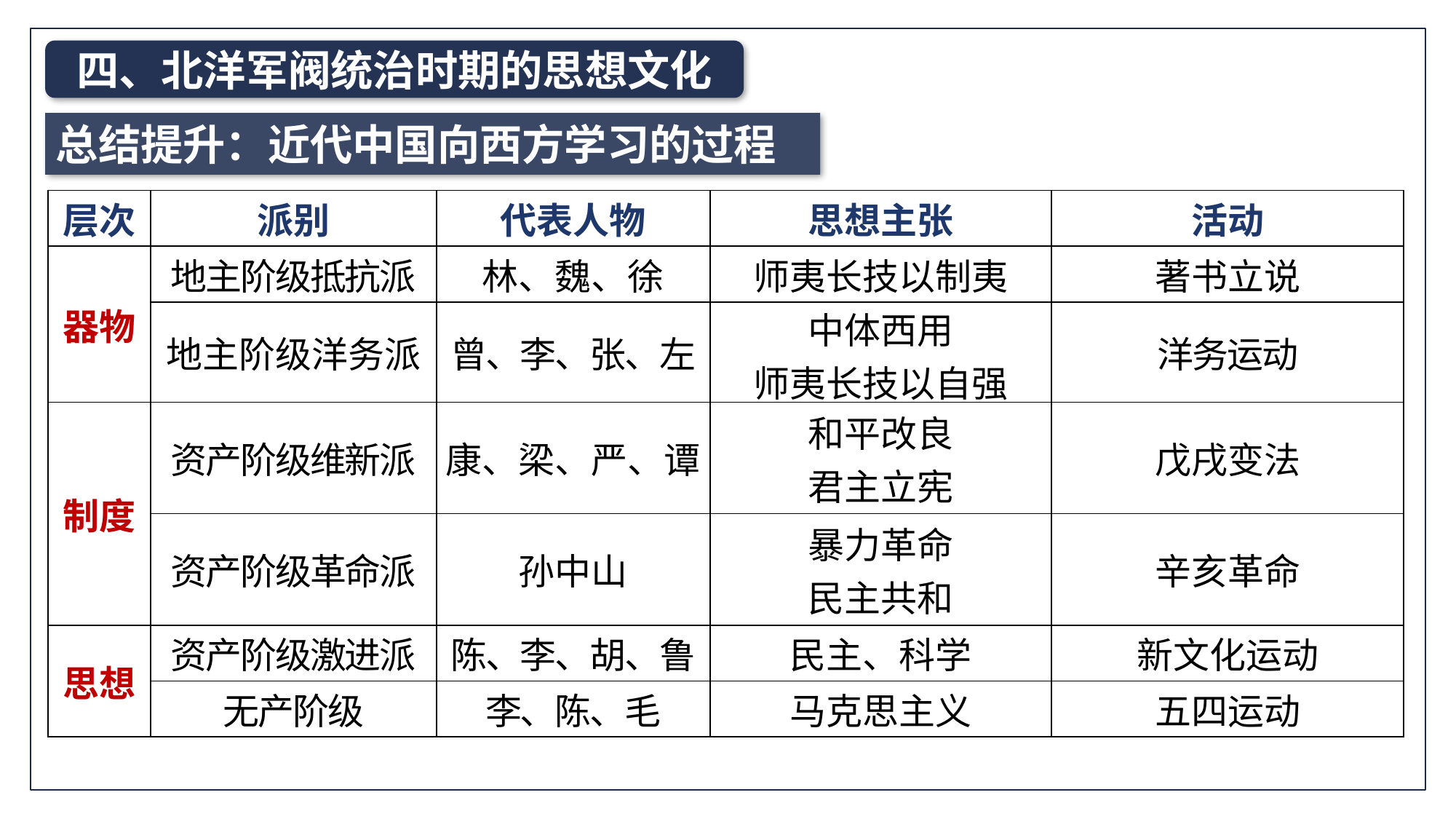

四、北洋军阀统治时期的思想文化
总结提升：近代中国向西方学习的过程
| 层次 | 派别 | 代表人物 | 思想主张 | 活动 |
| --- | --- | --- | --- | --- |
| 器物 | 地主阶级抵抗派 | 林、魏、徐 | 师夷长技以制夷 | 著书立说 |
|  | 地主阶级洋务派 | 曾、李、张、左 | 中体西用 师夷长技以自强 | 洋务运动 |
| 制度 | 资产阶级维新派 | 康、梁、严、谭 | 和平改良 君主立宪 | 戊戌变法 |
|  | 资产阶级革命派 | 孙中山 | 暴力革命 民主共和 | 辛亥革命 |
| 思想 | 资产阶级激进派 | 陈、李、胡、鲁 | 民主、科学 | 新文化运动 |
|  | 无产阶级 | 李、陈、毛 | 马克思主义 | 五四运动 |